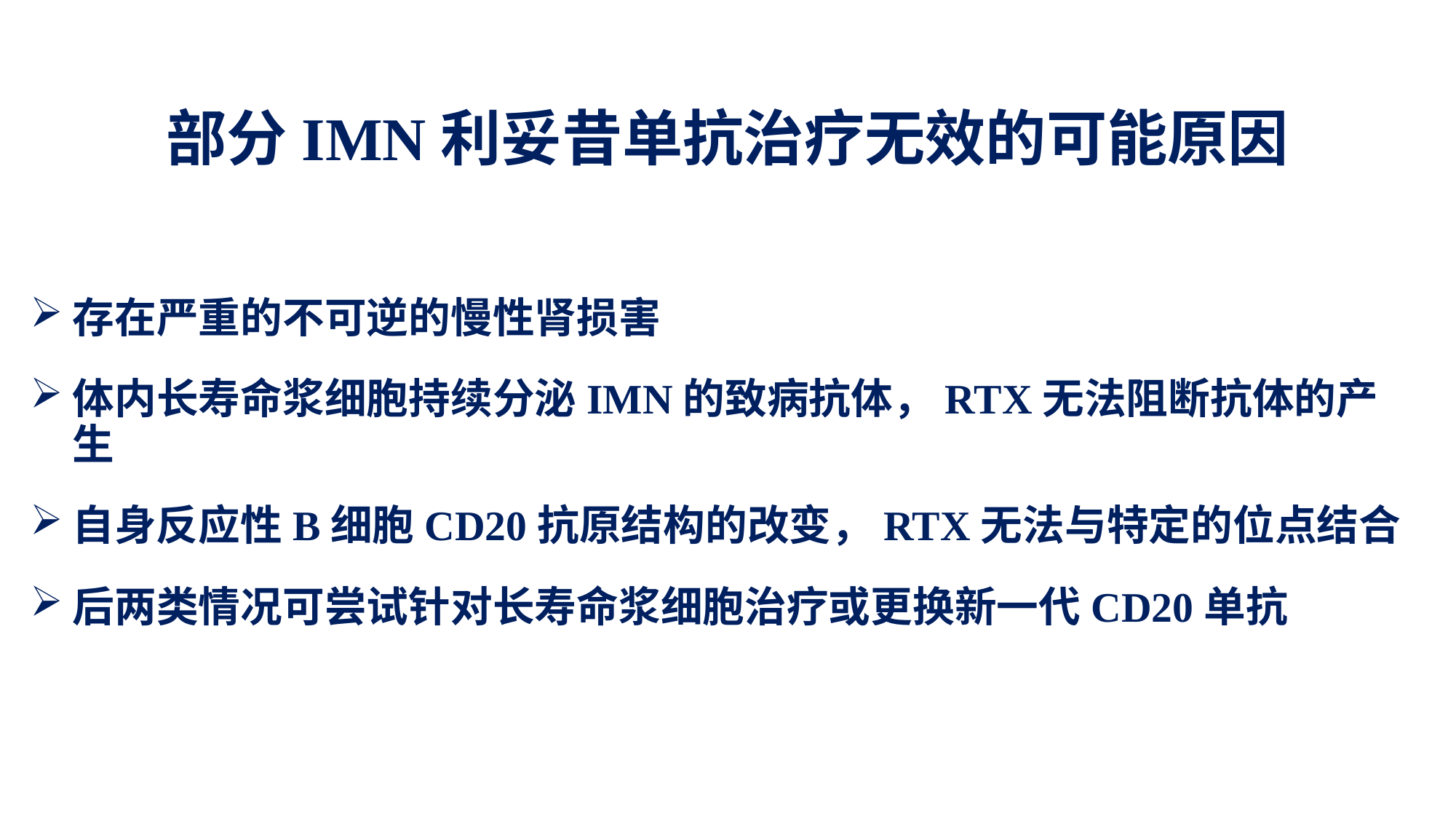

# 部分IMN利妥昔单抗治疗无效的可能原因
存在严重的不可逆的慢性肾损害
体内长寿命浆细胞持续分泌IMN的致病抗体，RTX无法阻断抗体的产生
自身反应性B细胞CD20抗原结构的改变，RTX无法与特定的位点结合
后两类情况可尝试针对长寿命浆细胞治疗或更换新一代CD20单抗